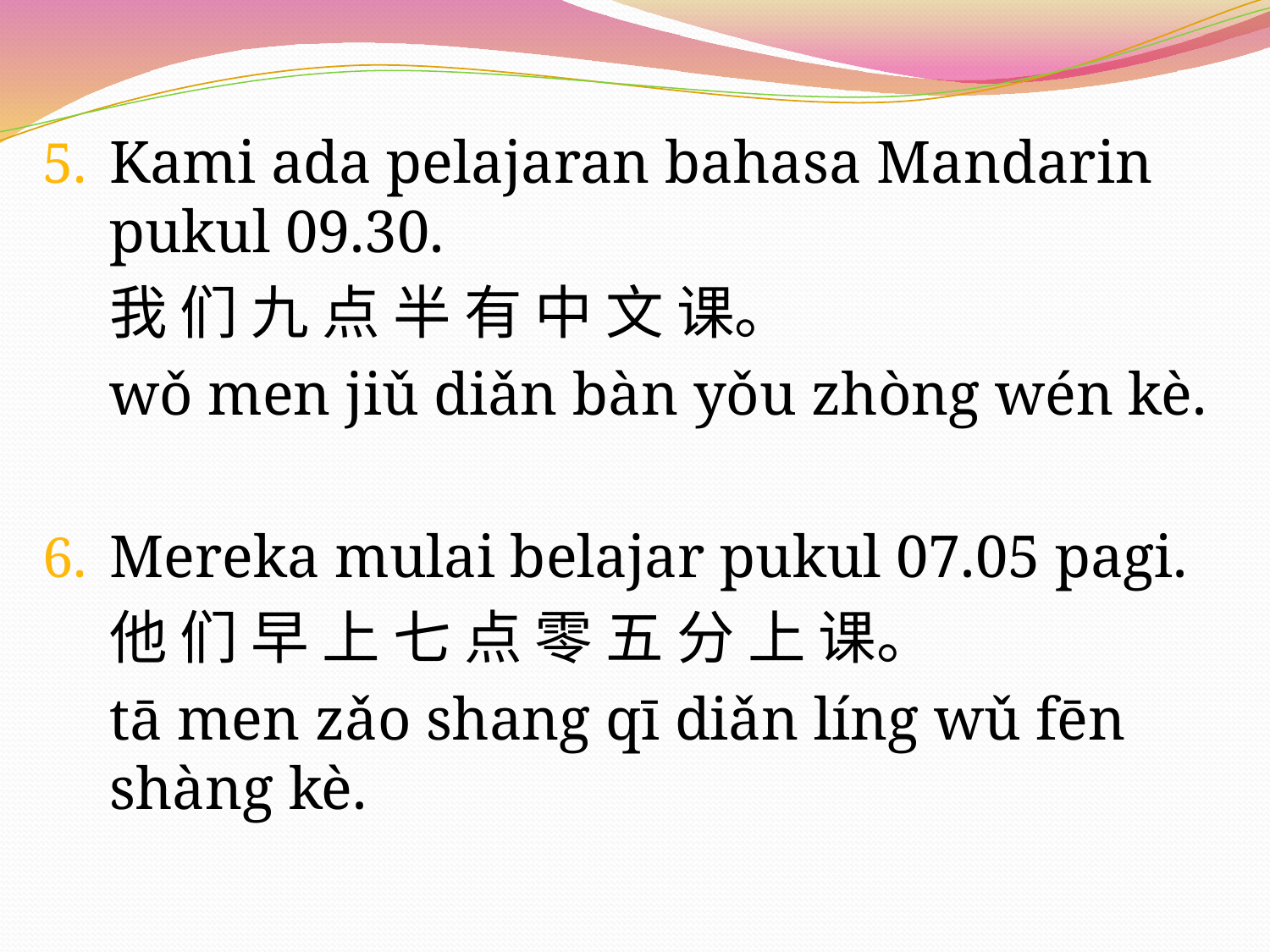

Kami ada pelajaran bahasa Mandarin pukul 09.30.
	我 们 九 点 半 有 中 文 课。
	wǒ men jiǔ diǎn bàn yǒu zhòng wén kè.

Mereka mulai belajar pukul 07.05 pagi.
	他 们 早 上 七 点 零 五 分 上 课。
	tā men zǎo shang qī diǎn líng wǔ fēn shàng kè.